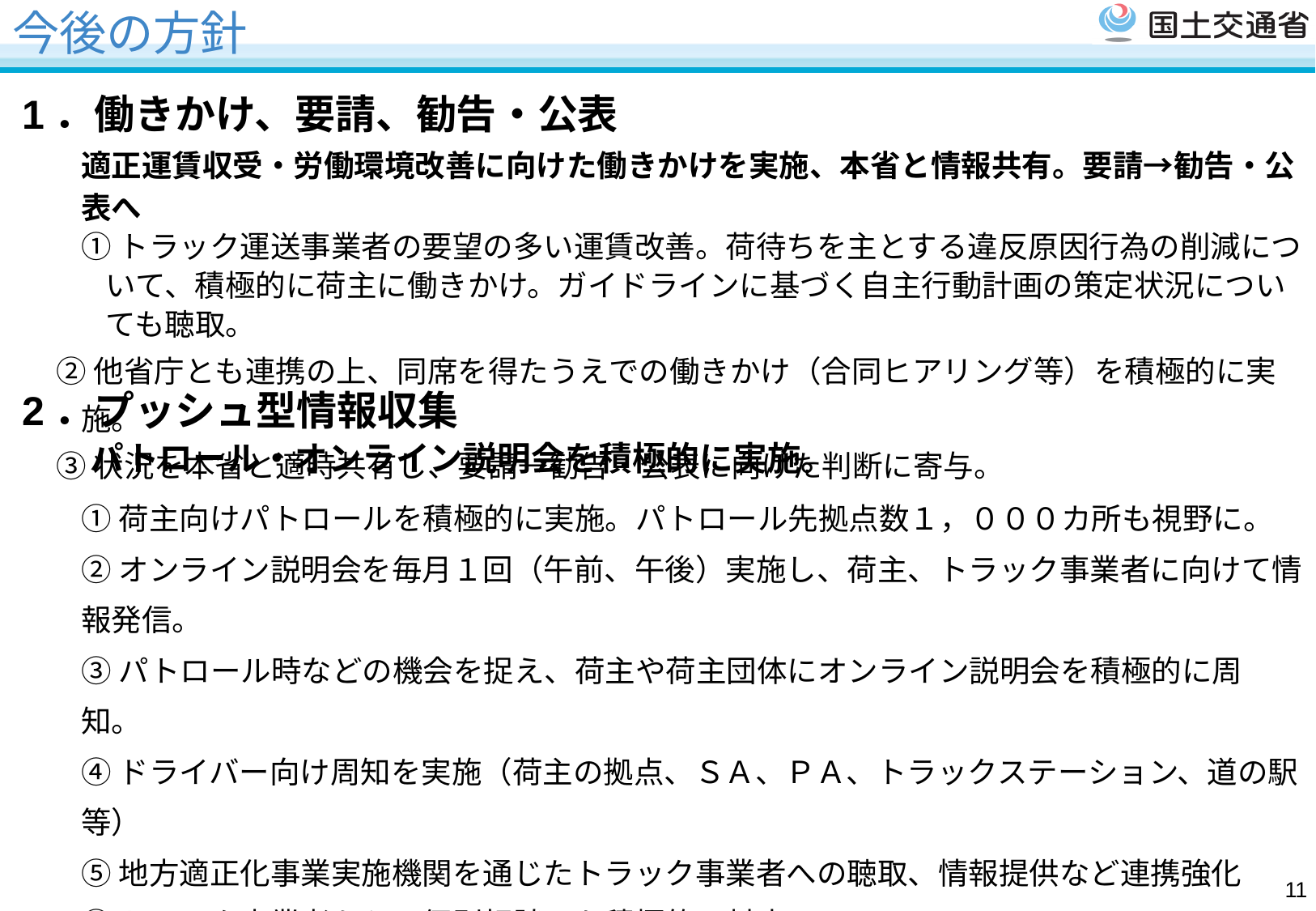

# 今後の方針
1．働きかけ、要請、勧告・公表

適正運賃収受・労働環境改善に向けた働きかけを実施、本省と情報共有。要請→勧告・公表へ
①トラック運送事業者の要望の多い運賃改善。荷待ちを主とする違反原因行為の削減について、積極的に荷主に働きかけ。ガイドラインに基づく自主行動計画の策定状況についても聴取。
②他省庁とも連携の上、同席を得たうえでの働きかけ（合同ヒアリング等）を積極的に実施。
③状況を本省と適時共有し、要請→勧告・公表に向けた判断に寄与。
2．プッシュ型情報収集

　パトロール・オンライン説明会を積極的に実施。

①荷主向けパトロールを積極的に実施。パトロール先拠点数１，０００カ所も視野に。
②オンライン説明会を毎月１回（午前、午後）実施し、荷主、トラック事業者に向けて情報発信。
③パトロール時などの機会を捉え、荷主や荷主団体にオンライン説明会を積極的に周知。
④ドライバー向け周知を実施（荷主の拠点、ＳＡ、ＰＡ、トラックステーション、道の駅等）
⑤地方適正化事業実施機関を通じたトラック事業者への聴取、情報提供など連携強化
⑥トラック事業者からの個別相談にも積極的に対応。
⑦関係省庁との連携推進（業界団体向け各省合同ヒアリングの実施等）
⑧組織内の人的リソースの有効活用（本局・支局合同パトロールの実施等）。
11